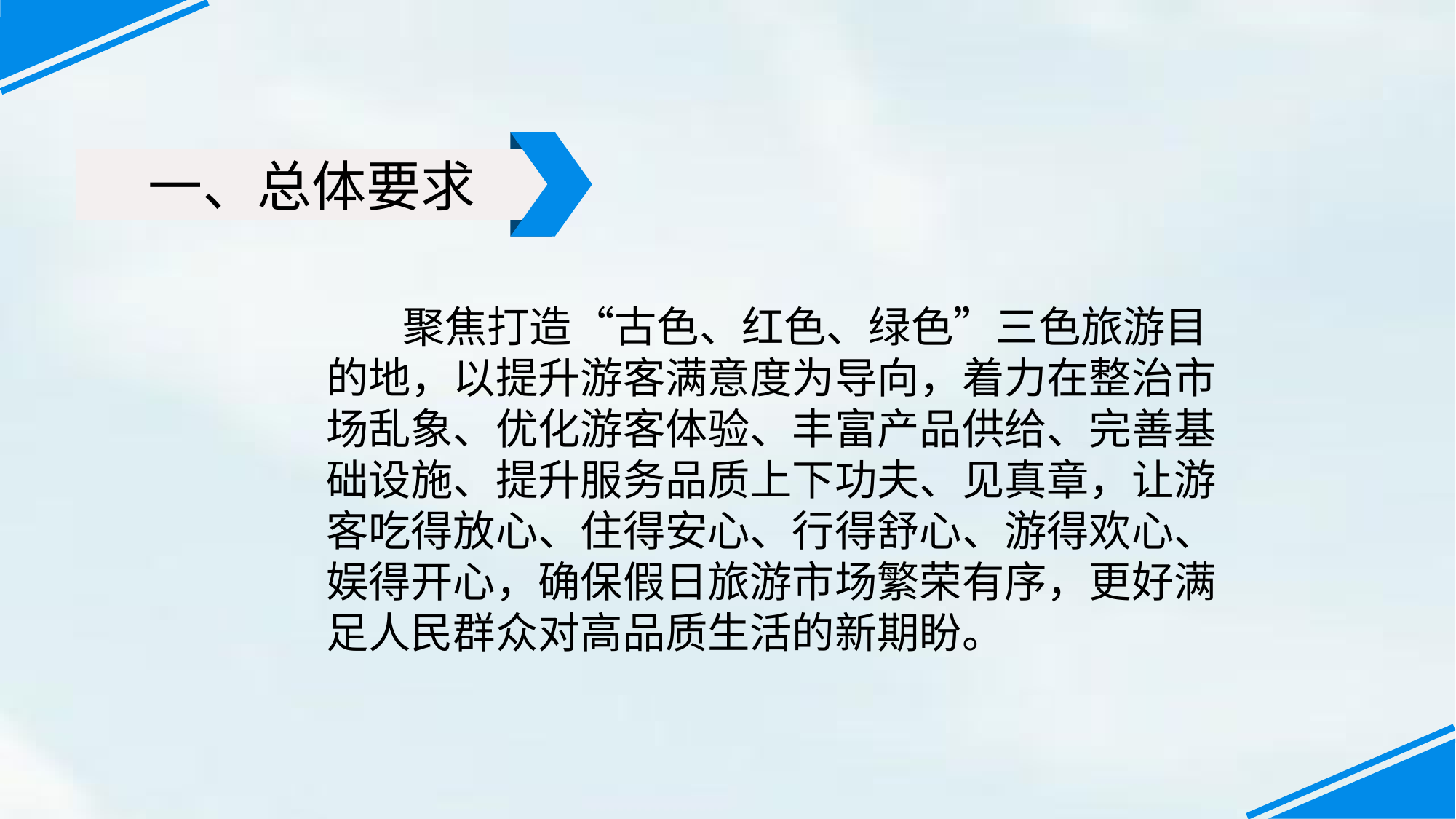

一、总体要求
       聚焦打造“古色、红色、绿色”三色旅游目的地，以提升游客满意度为导向，着力在整治市场乱象、优化游客体验、丰富产品供给、完善基础设施、提升服务品质上下功夫、见真章，让游客吃得放心、住得安心、行得舒心、游得欢心、娱得开心，确保假日旅游市场繁荣有序，更好满足人民群众对高品质生活的新期盼。